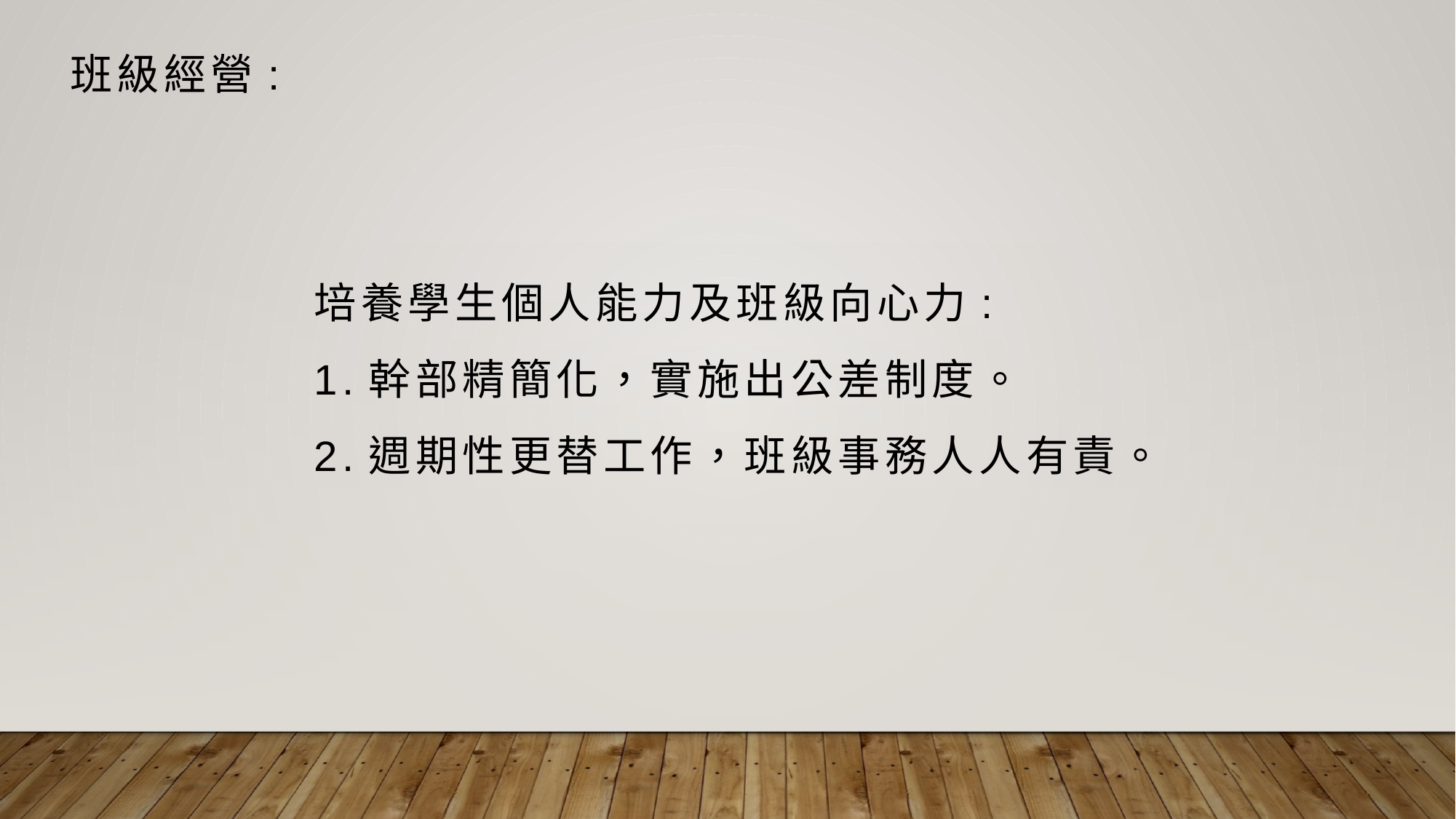

班級經營:
培養學生個人能力及班級向心力:
1.幹部精簡化，實施出公差制度。
2.週期性更替工作，班級事務人人有責。